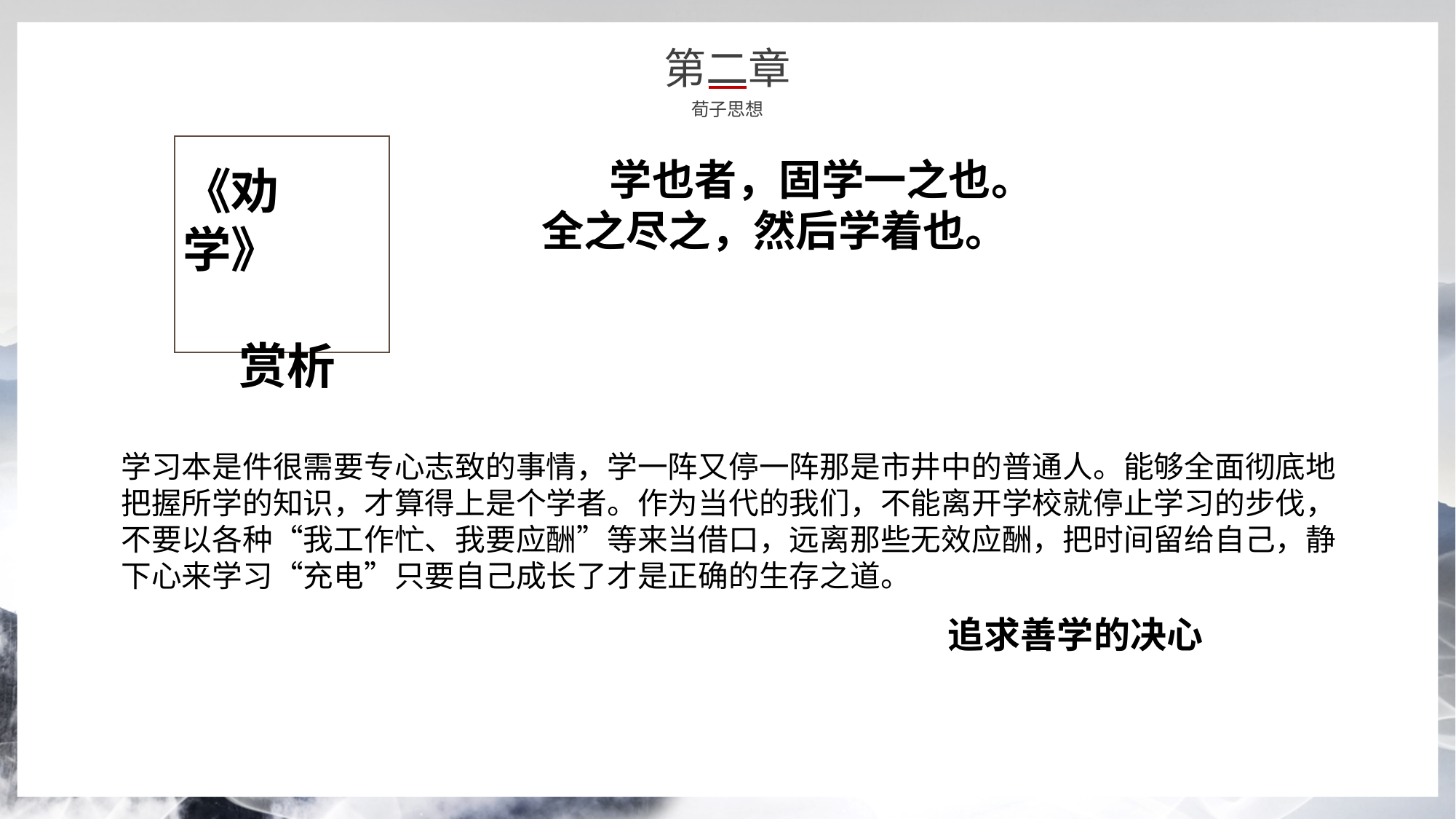

第二章
荀子思想

      学也者，固学一之也。全之尽之，然后学着也。
《劝学》

    赏析
学习本是件很需要专心志致的事情，学一阵又停一阵那是市井中的普通人。能够全面彻底地把握所学的知识，才算得上是个学者。作为当代的我们，不能离开学校就停止学习的步伐，不要以各种“我工作忙、我要应酬”等来当借口，远离那些无效应酬，把时间留给自己，静下心来学习“充电”只要自己成长了才是正确的生存之道。
追求善学的决心